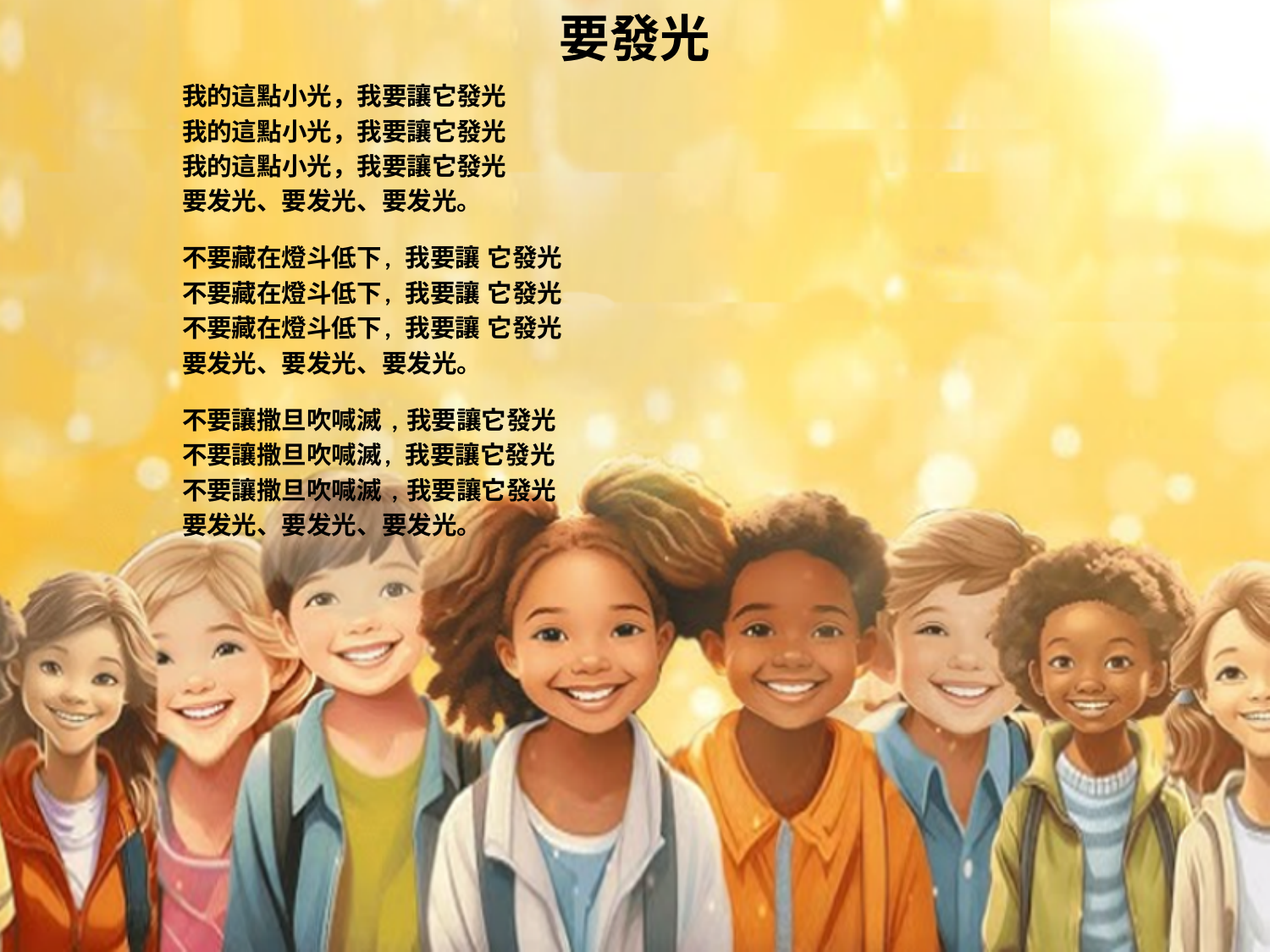

# 要發光
我的這點小光，我要讓它發光
我的這點小光，我要讓它發光
我的這點小光，我要讓它發光
要发光、要发光、要发光。

不要藏在燈斗低下,  我要讓 它發光
不要藏在燈斗低下,  我要讓 它發光
不要藏在燈斗低下,  我要讓 它發光
要发光、要发光、要发光。

不要讓撒旦吹喊滅 , 我要讓它發光
不要讓撒旦吹喊滅,  我要讓它發光
不要讓撒旦吹喊滅 , 我要讓它發光
要发光、要发光、要发光。